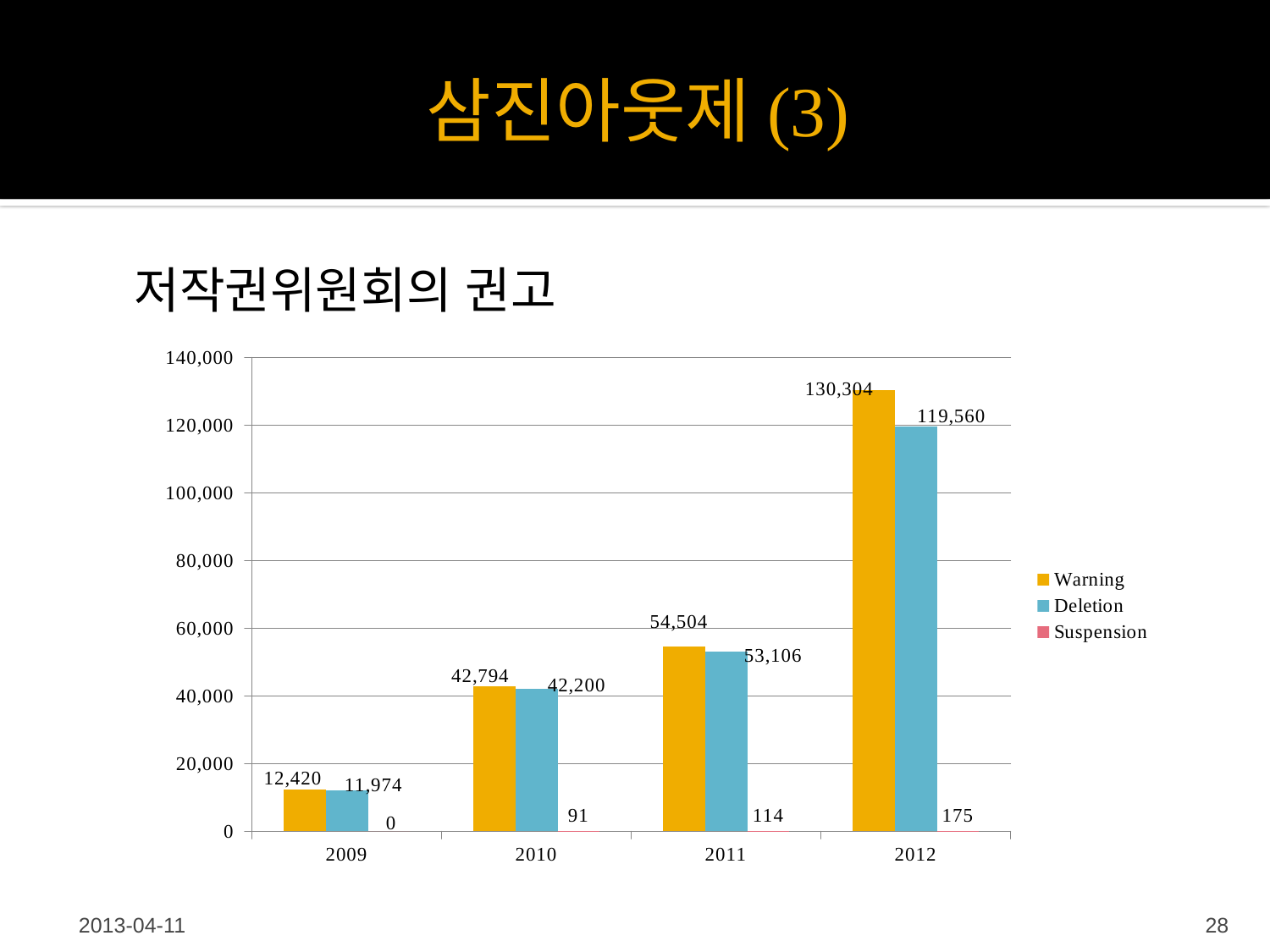

# 삼진아웃제(3)
저작권위원회의 권고

### Chart

| Category | Warning | Deletion | Suspension |
|---|---|---|---|
| 2009 | 12420.0 | 11974.0 | 0.0 |
| 2010 | 42794.0 | 42200.0 | 91.0 |
| 2011 | 54504.0 | 53106.0 | 114.0 |
| 2012 | 130304.0 | 119560.0 | 175.0 |
2013-04-11
28